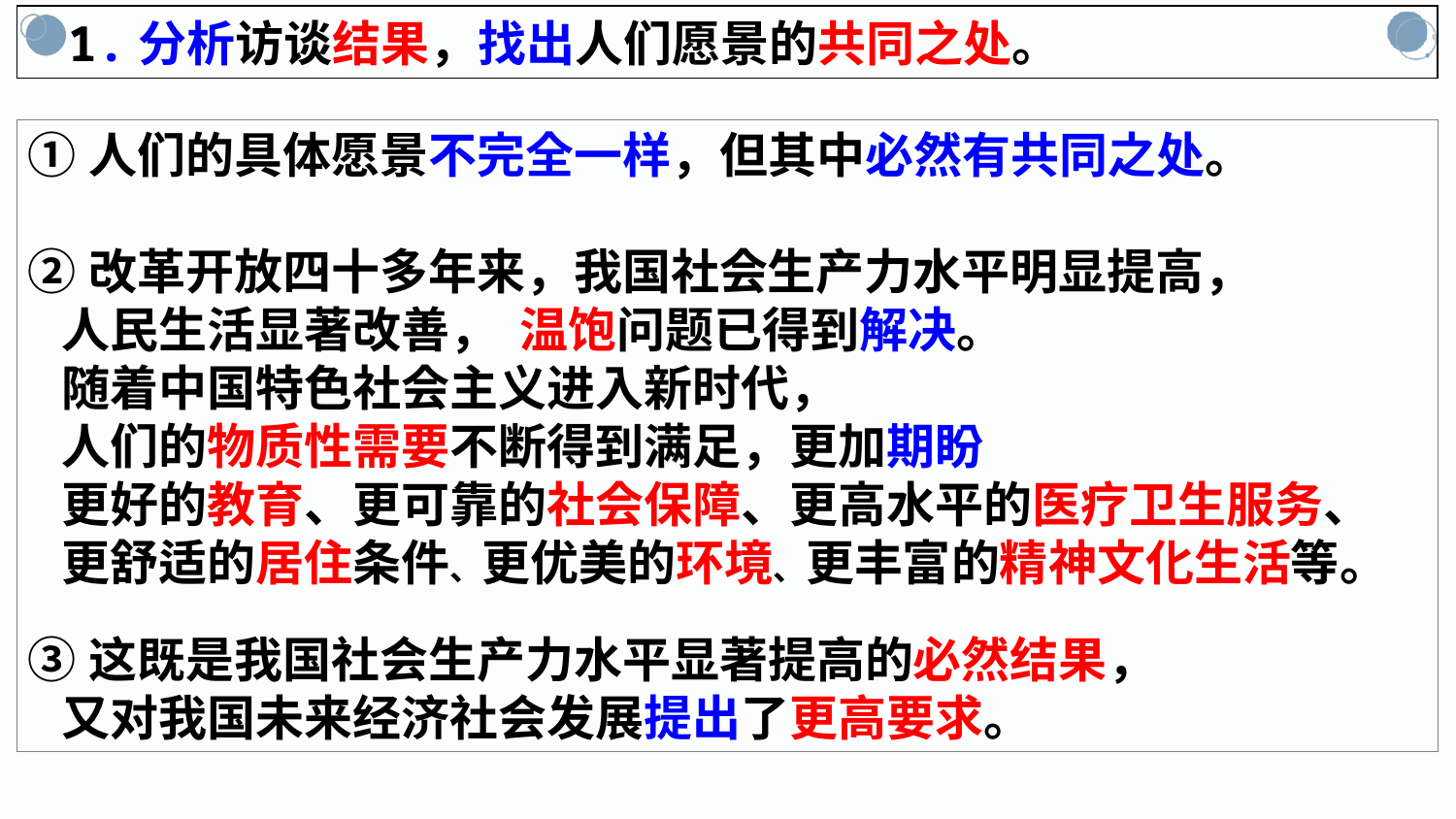

1.分析访谈结果，找出人们愿景的共同之处。
①人们的具体愿景不完全一样，但其中必然有共同之处。

②改革开放四十多年来，我国社会生产力水平明显提高，
  人民生活显著改善，  温饱问题已得到解决。
  随着中国特色社会主义进入新时代，
  人们的物质性需要不断得到满足，更加期盼
  更好的教育、更可靠的社会保障、更高水平的医疗卫生服务、
  更舒适的居住条件、更优美的环境、更丰富的精神文化生活等。

③这既是我国社会生产力水平显著提高的必然结果，
  又对我国未来经济社会发展提出了更高要求。